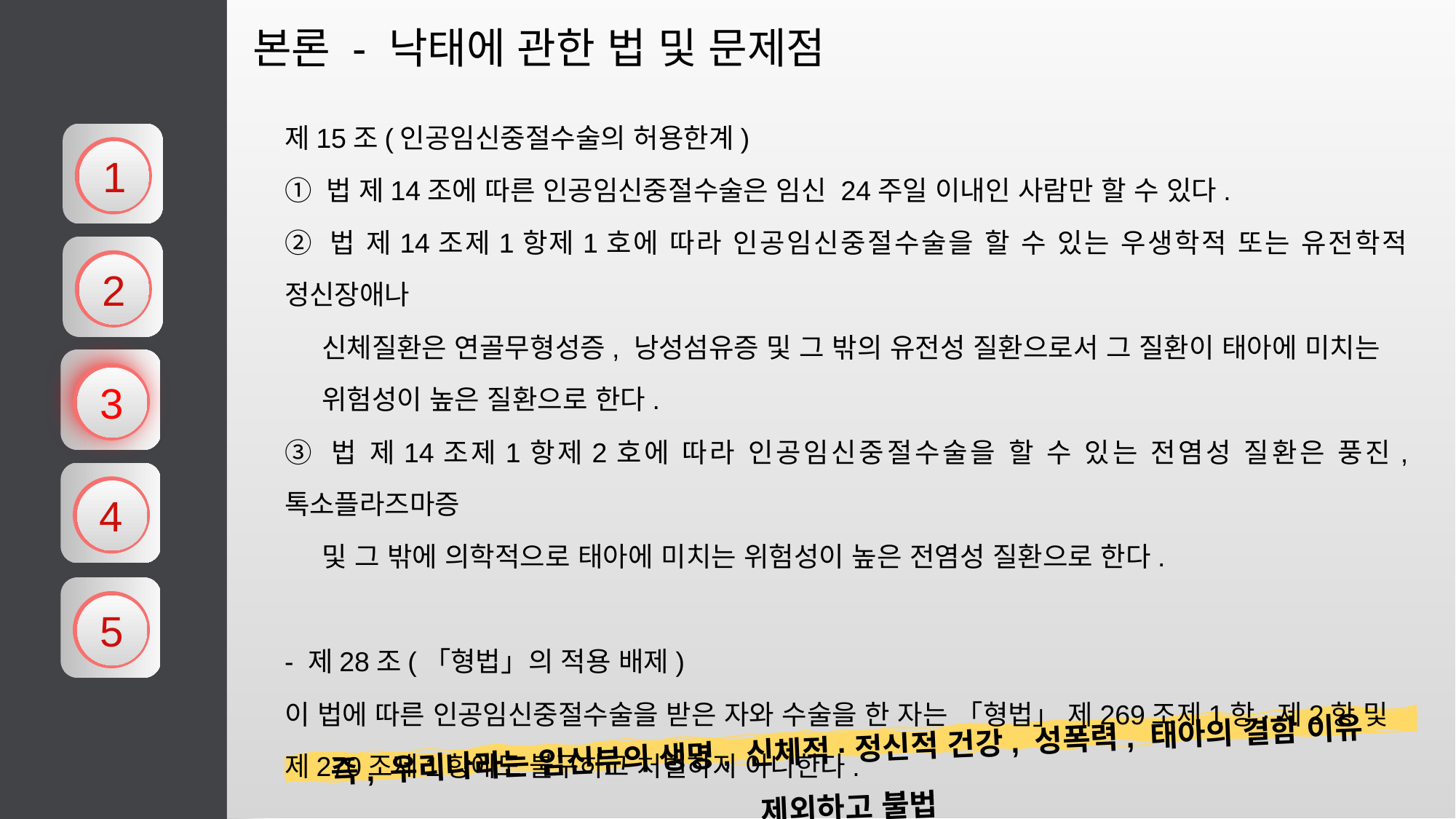

본론 - 낙태에 관한 법 및 문제점
제15조(인공임신중절수술의 허용한계)
① 법 제14조에 따른 인공임신중절수술은 임신 24주일 이내인 사람만 할 수 있다.
② 법 제14조제1항제1호에 따라 인공임신중절수술을 할 수 있는 우생학적 또는 유전학적 정신장애나
    신체질환은 연골무형성증, 낭성섬유증 및 그 밖의 유전성 질환으로서 그 질환이 태아에 미치는
    위험성이 높은 질환으로 한다.
③ 법 제14조제1항제2호에 따라 인공임신중절수술을 할 수 있는 전염성 질환은 풍진, 톡소플라즈마증
    및 그 밖에 의학적으로 태아에 미치는 위험성이 높은 전염성 질환으로 한다.

- 제28조(「형법」의 적용 배제)
이 법에 따른 인공임신중절수술을 받은 자와 수술을 한 자는 「형법」 제269조제1항·제2항 및
제270조제1항에도 불구하고 처벌하지 아니한다.

1

2

3

4

5
즉, 우리나라는 임신부의 생명, 신체적·정신적 건강, 성폭력, 태아의 결함 이유 제외하고 불법